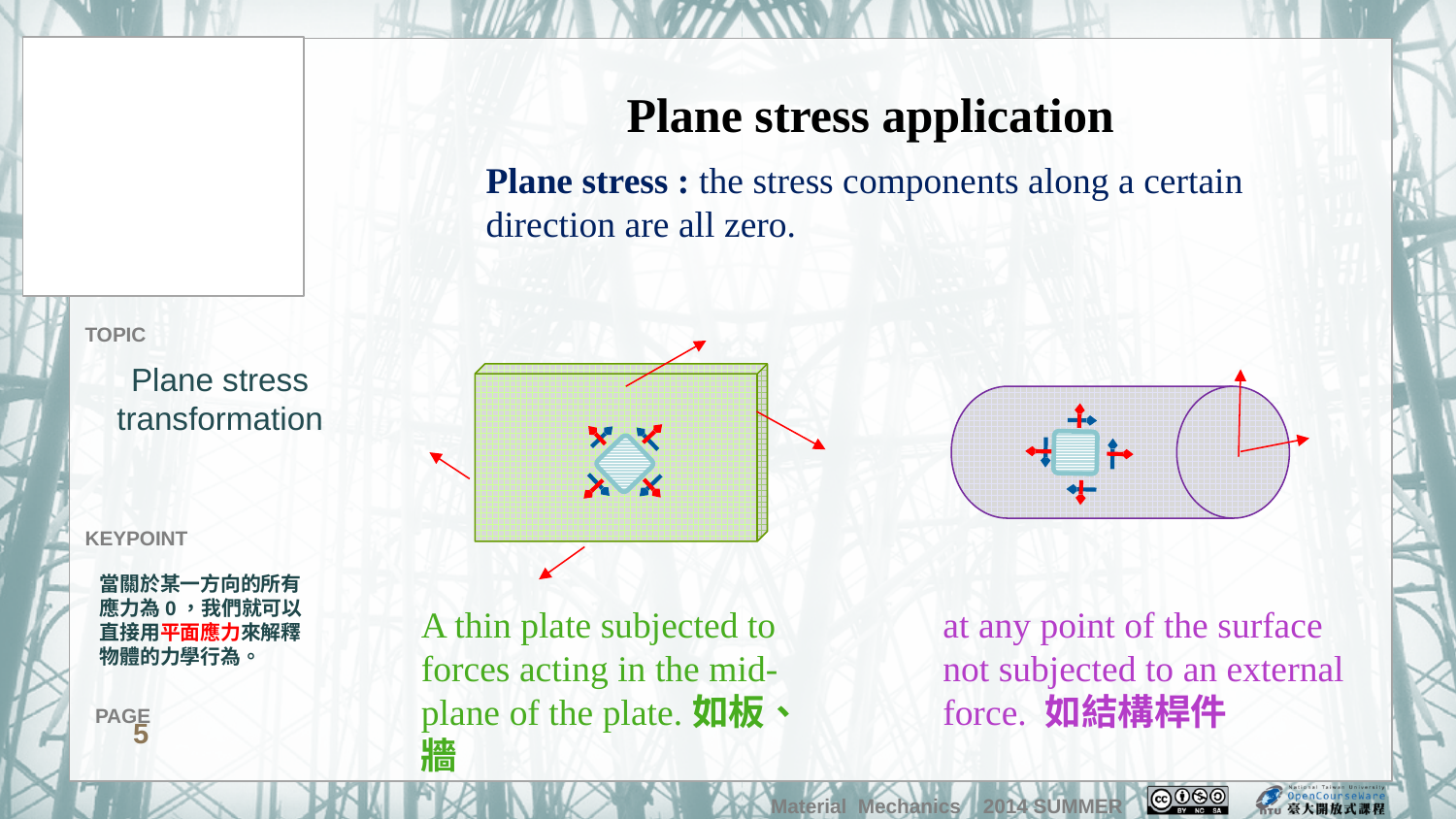

Plane stress application
Plane stress : the stress components along a certain direction are all zero.

# Plane stress transformation

當關於某一方向的所有應力為0，我們就可以直接用平面應力來解釋物體的力學行為。
A thin plate subjected to forces acting in the mid-plane of the plate.如板、牆
at any point of the surface not subjected to an external force. 如結構桿件
5